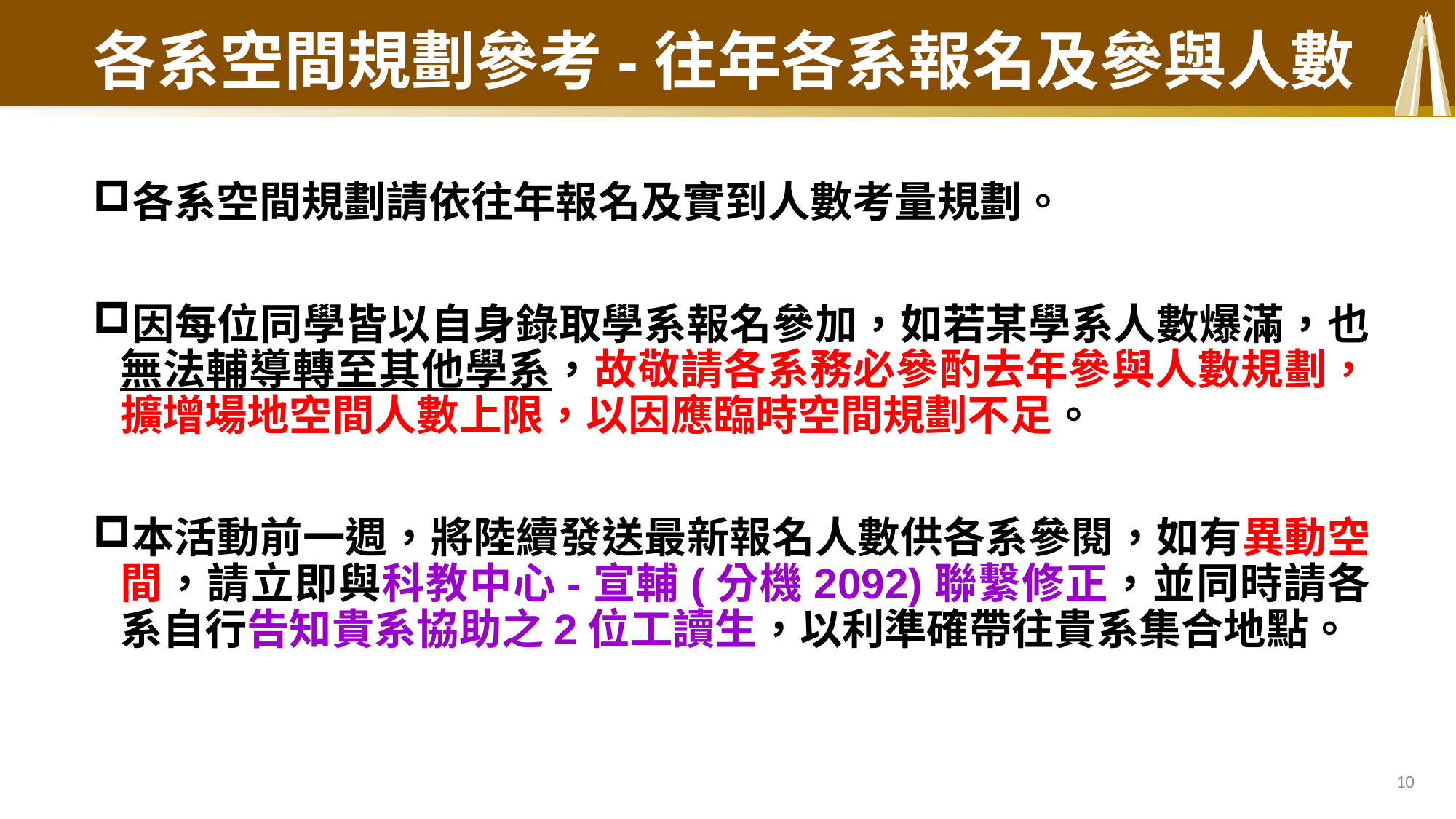

# 各系空間規劃參考-往年各系報名及參與人數
各系空間規劃請依往年報名及實到人數考量規劃。

因每位同學皆以自身錄取學系報名參加，如若某學系人數爆滿，也無法輔導轉至其他學系，故敬請各系務必參酌去年參與人數規劃，擴增場地空間人數上限，以因應臨時空間規劃不足。

本活動前一週，將陸續發送最新報名人數供各系參閱，如有異動空間，請立即與科教中心-宣輔(分機2092)聯繫修正，並同時請各系自行告知貴系協助之2位工讀生，以利準確帶往貴系集合地點。

10